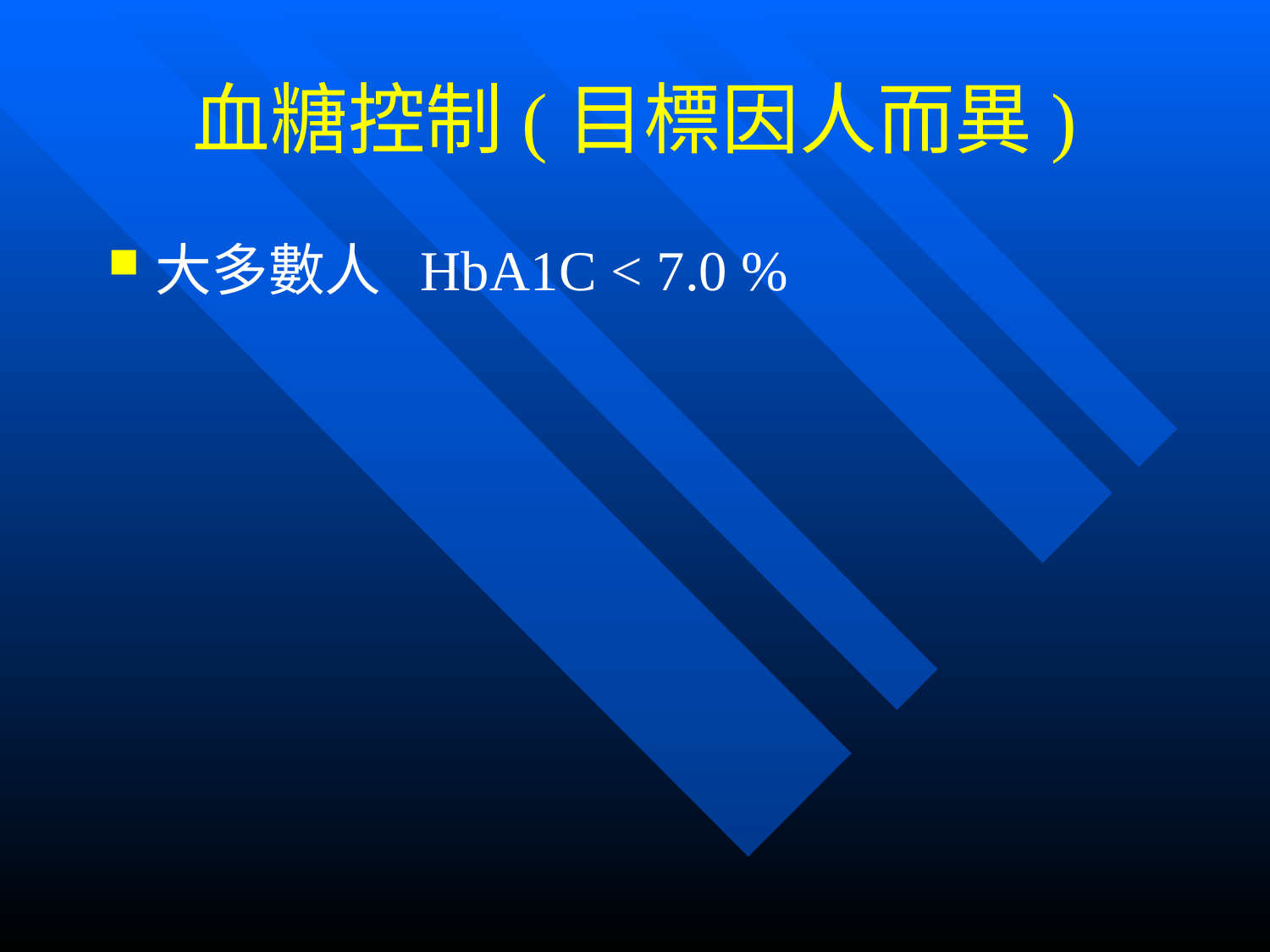

# 血糖控制(目標因人而異)
大多數人  HbA1C < 7.0 %